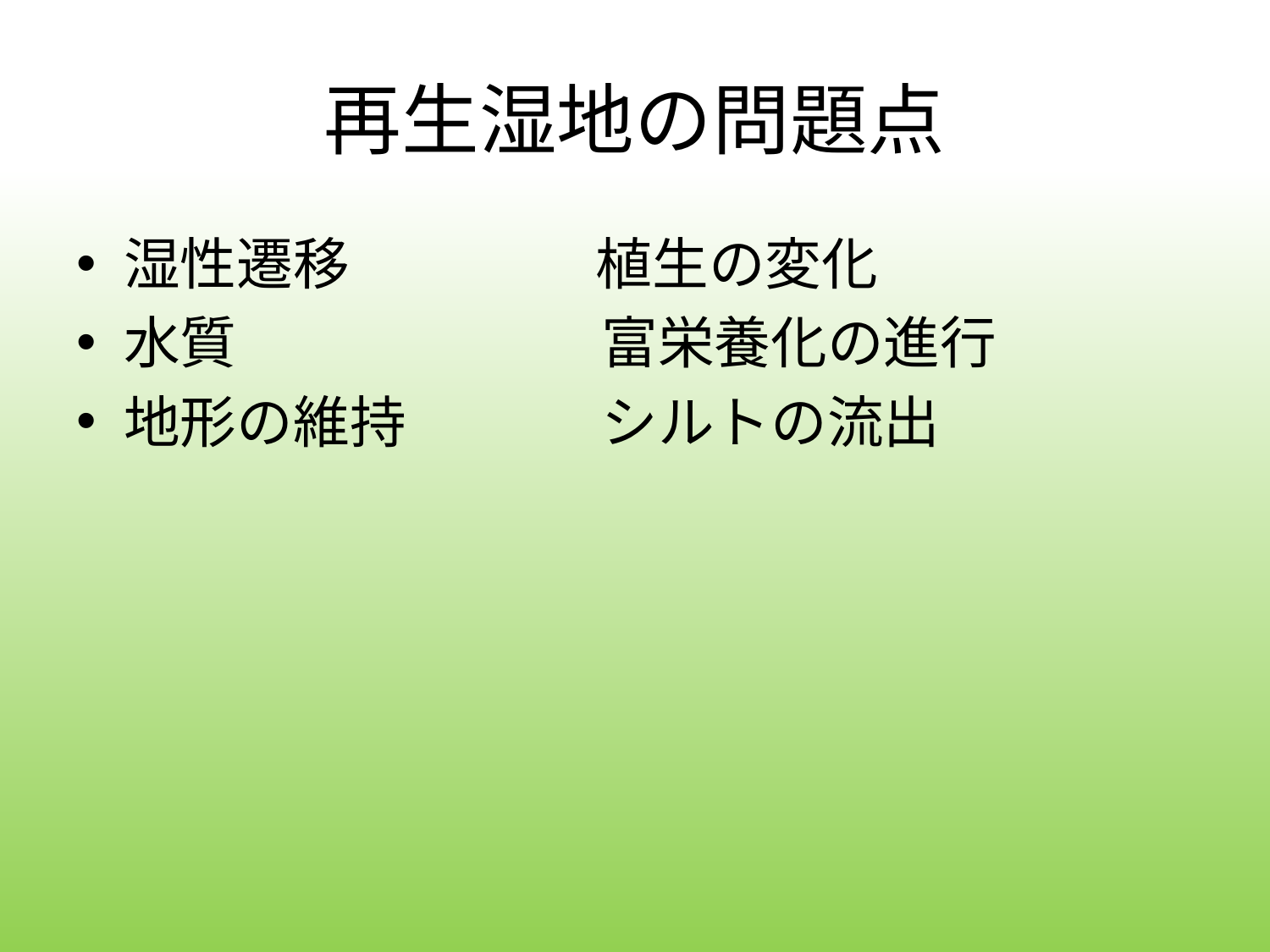

# 再生湿地の問題点
湿性遷移　　　      植生の変化
水質　　　　　　  富栄養化の進行
地形の維持　　　  シルトの流出